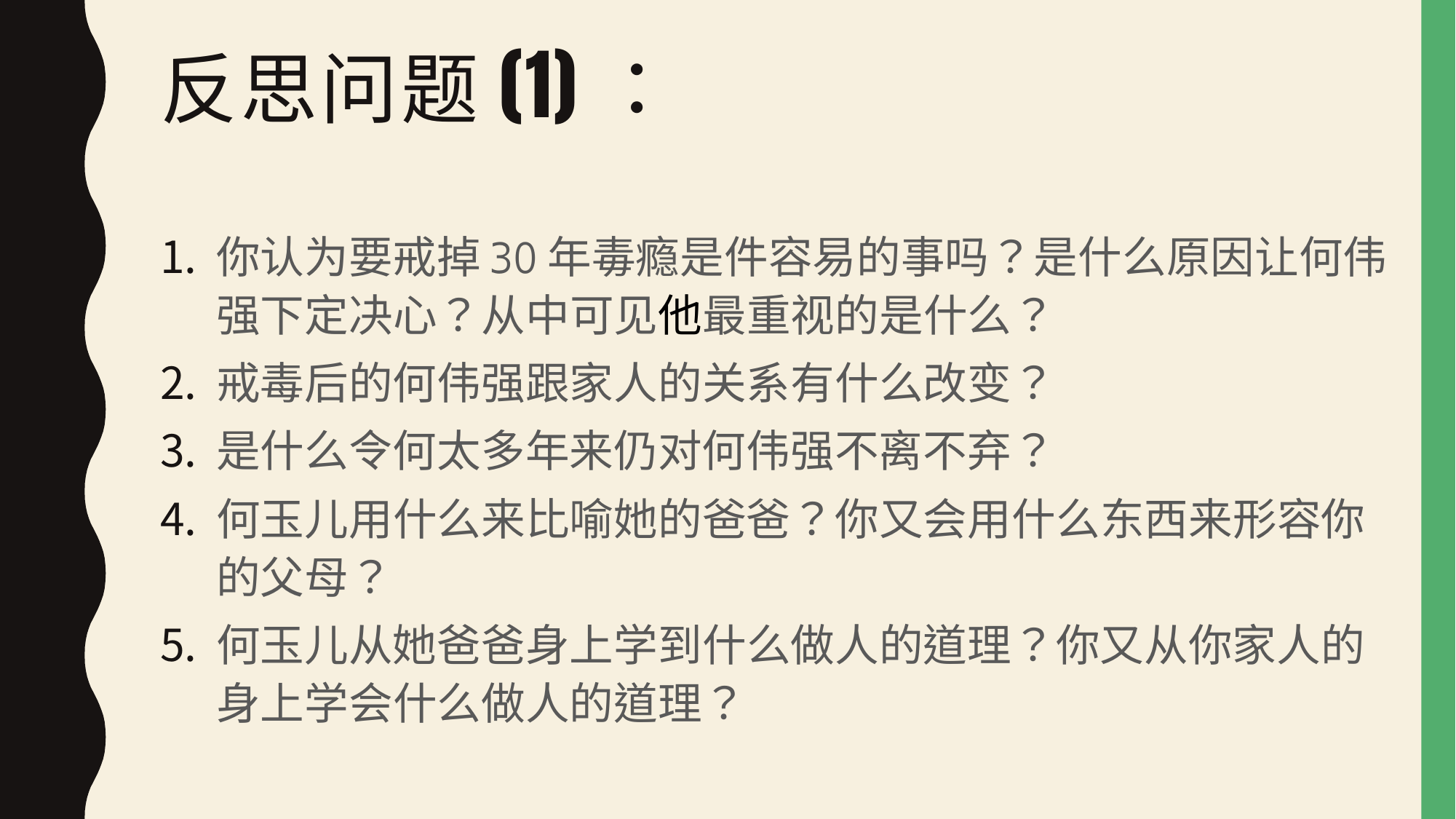

# 反思问题(1)：
你认为要戒掉30年毒瘾是件容易的事吗？是什么原因让何伟强下定决心？从中可见他最重视的是什么？
戒毒后的何伟强跟家人的关系有什么改变？
是什么令何太多年来仍对何伟强不离不弃？
何玉儿用什么来比喻她的爸爸？你又会用什么东西来形容你的父母？
何玉儿从她爸爸身上学到什么做人的道理？你又从你家人的身上学会什么做人的道理？